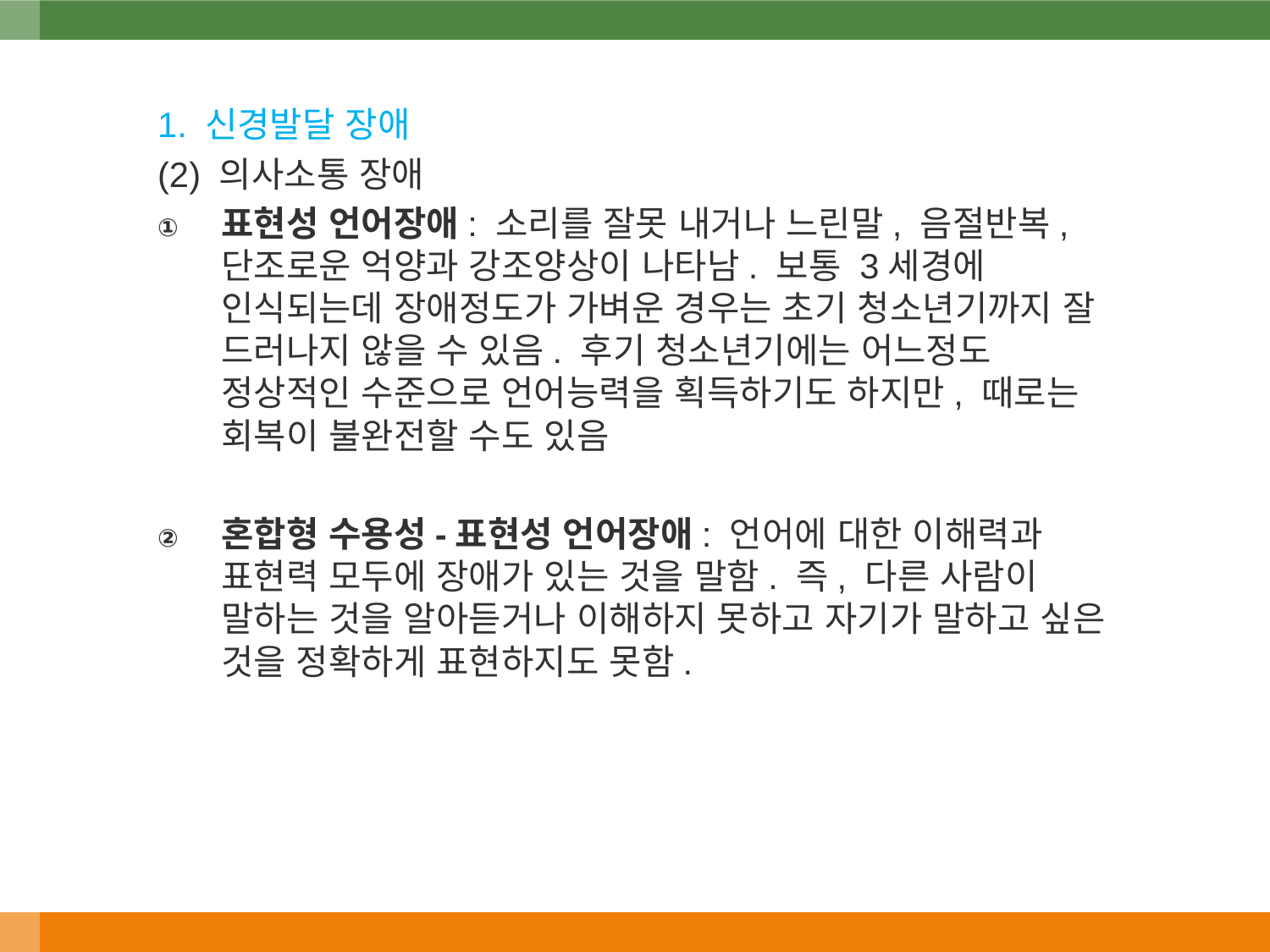

1. 신경발달 장애
(2) 의사소통 장애
표현성 언어장애: 소리를 잘못 내거나 느린말, 음절반복, 단조로운 억양과 강조양상이 나타남. 보통 3세경에 인식되는데 장애정도가 가벼운 경우는 초기 청소년기까지 잘 드러나지 않을 수 있음. 후기 청소년기에는 어느정도 정상적인 수준으로 언어능력을 획득하기도 하지만, 때로는 회복이 불완전할 수도 있음

혼합형 수용성-표현성 언어장애: 언어에 대한 이해력과 표현력 모두에 장애가 있는 것을 말함. 즉, 다른 사람이 말하는 것을 알아듣거나 이해하지 못하고 자기가 말하고 싶은 것을 정확하게 표현하지도 못함.